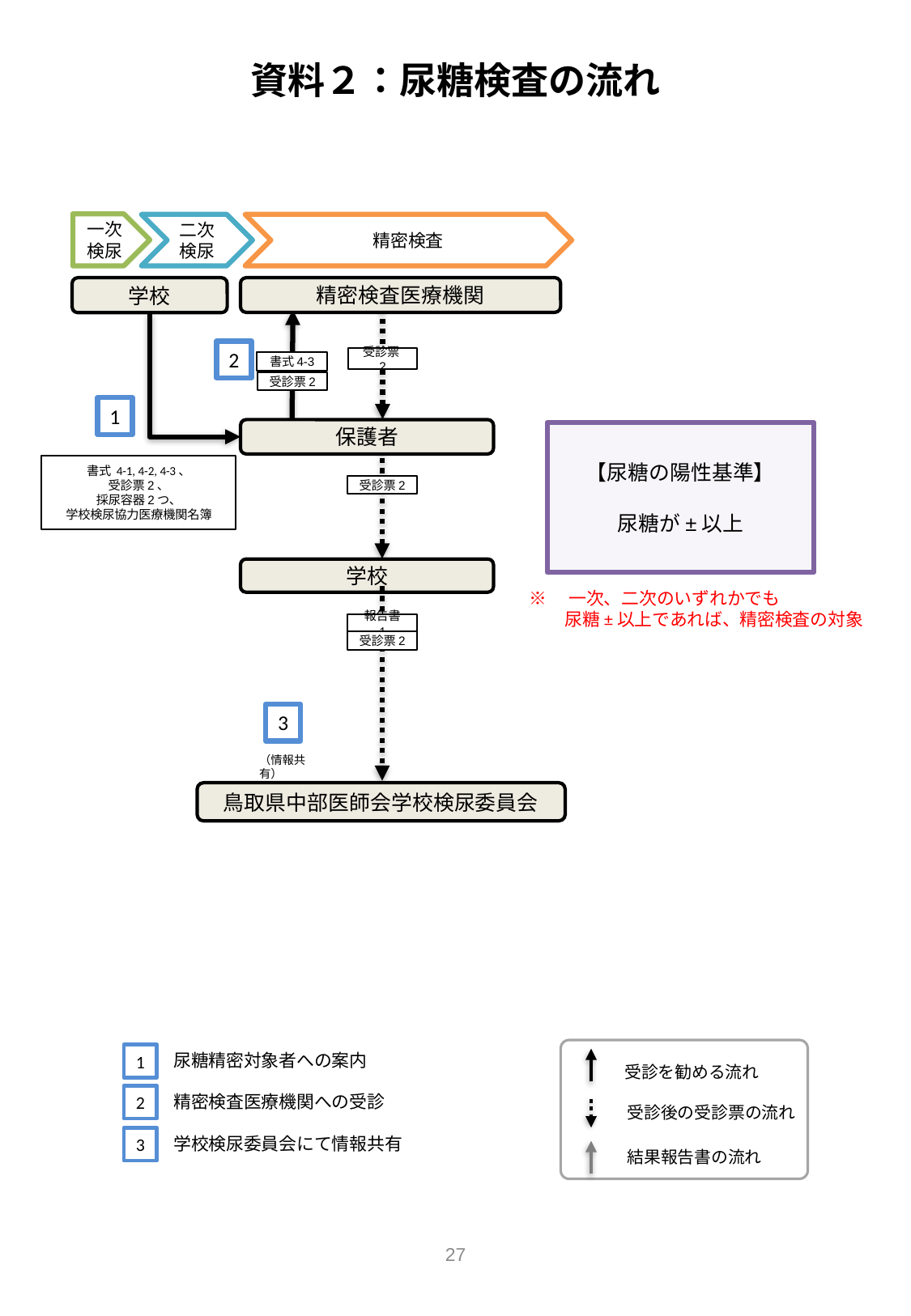

資料２：尿糖検査の流れ
一次
検尿
二次
検尿
精密検査
精密検査医療機関
学校
2
受診票2
書式4-3
受診票2
1
保護者
【尿糖の陽性基準】

尿糖が±以上
書式 4-1, 4-2, 4-3、
受診票2、
採尿容器2つ、
学校検尿協力医療機関名簿
受診票2
学校
※　一次、二次のいずれかでも
　　尿糖±以上であれば、精密検査の対象
報告書 1
受診票2
3
（情報共有）
鳥取県中部医師会学校検尿委員会

尿糖精密対象者への案内
1
受診を勧める流れ
精密検査医療機関への受診
2
受診後の受診票の流れ
学校検尿委員会にて情報共有
3
結果報告書の流れ
27